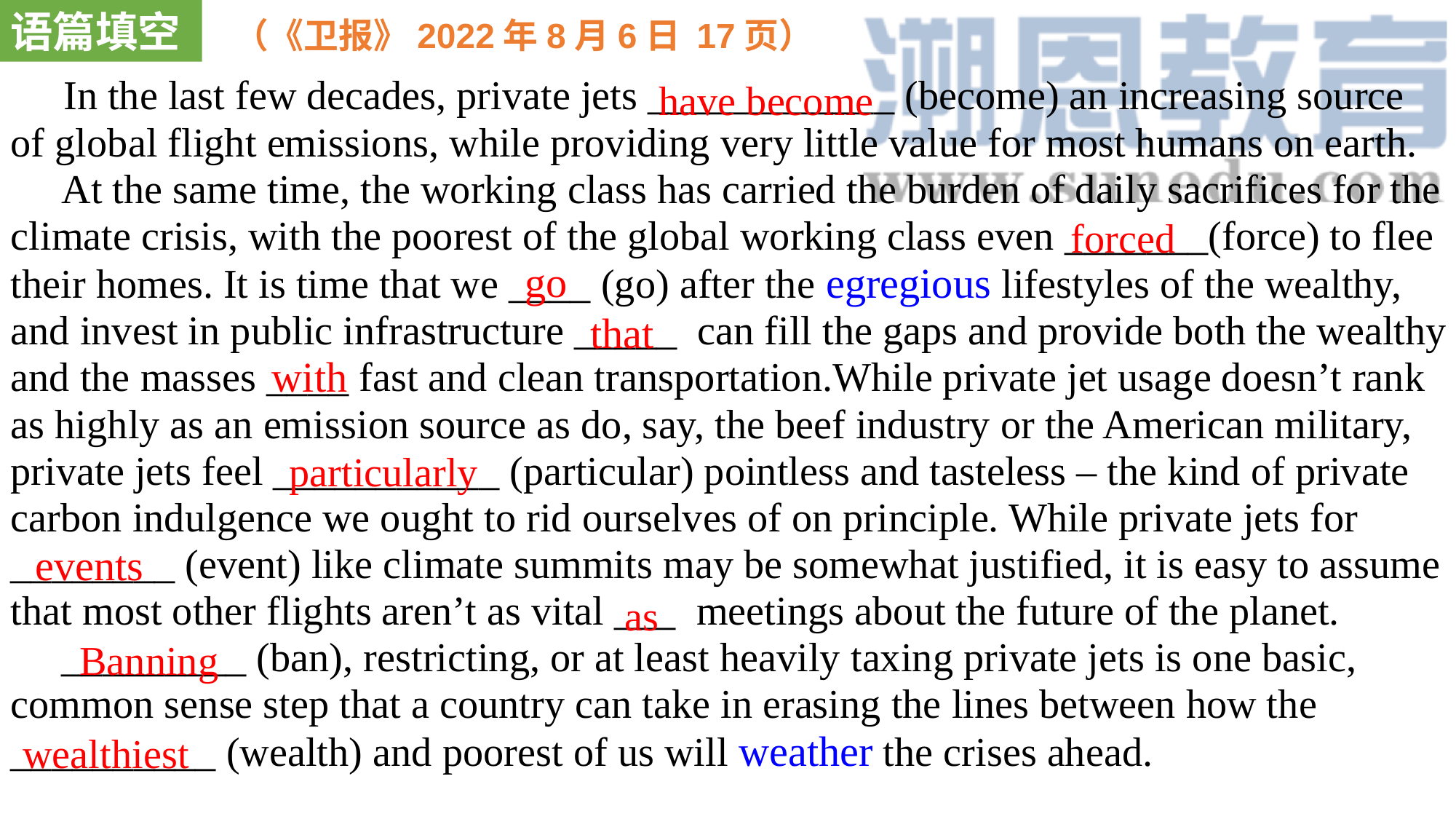

语篇填空
（《卫报》2022年8月6日 17页）
     In the last few decades, private jets ____________ (become) an increasing source of global flight emissions, while providing very little value for most humans on earth.
     At the same time, the working class has carried the burden of daily sacrifices for the climate crisis, with the poorest of the global working class even _______(force) to flee their homes. It is time that we ____ (go) after the egregious lifestyles of the wealthy, and invest in public infrastructure _____  can fill the gaps and provide both the wealthy and the masses ____ fast and clean transportation.While private jet usage doesn’t rank as highly as an emission source as do, say, the beef industry or the American military, private jets feel ___________ (particular) pointless and tasteless – the kind of private carbon indulgence we ought to rid ourselves of on principle. While private jets for ________ (event) like climate summits may be somewhat justified, it is easy to assume that most other flights aren’t as vital ___  meetings about the future of the planet.
     _________ (ban), restricting, or at least heavily taxing private jets is one basic, common sense step that a country can take in erasing the lines between how the __________ (wealth) and poorest of us will weather the crises ahead.
have become
forced
go
that
with
particularly
events
as
Banning
wealthiest